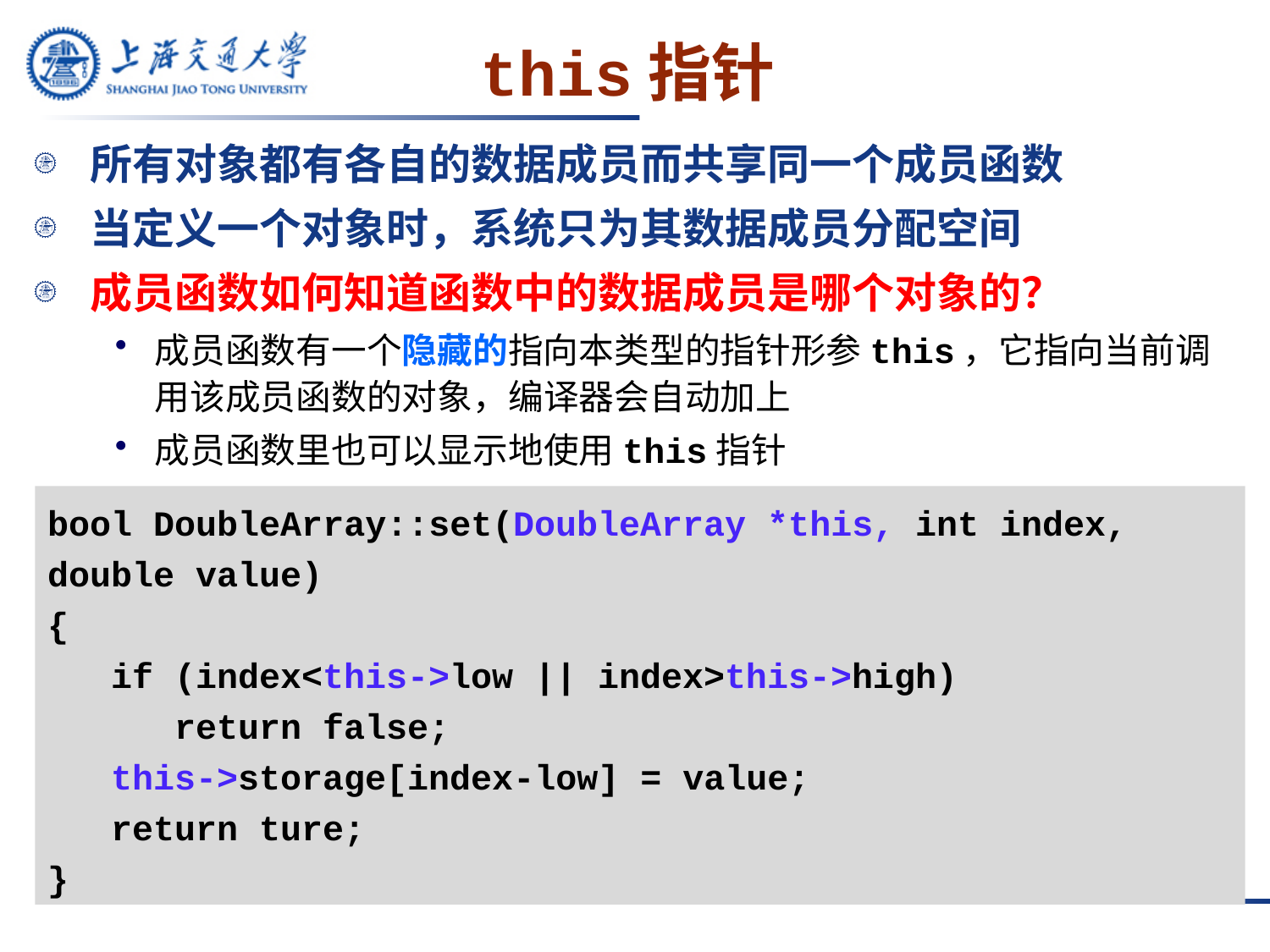

# this指针
所有对象都有各自的数据成员而共享同一个成员函数
当定义一个对象时，系统只为其数据成员分配空间
成员函数如何知道函数中的数据成员是哪个对象的？
成员函数有一个隐藏的指向本类型的指针形参this，它指向当前调用该成员函数的对象，编译器会自动加上
成员函数里也可以显示地使用this指针
bool DoubleArray::set(DoubleArray *this, int index, double value)
{
   if (index<this->low || index>this->high)
	return false;
   this->storage[index-low] = value;
   return ture;
}